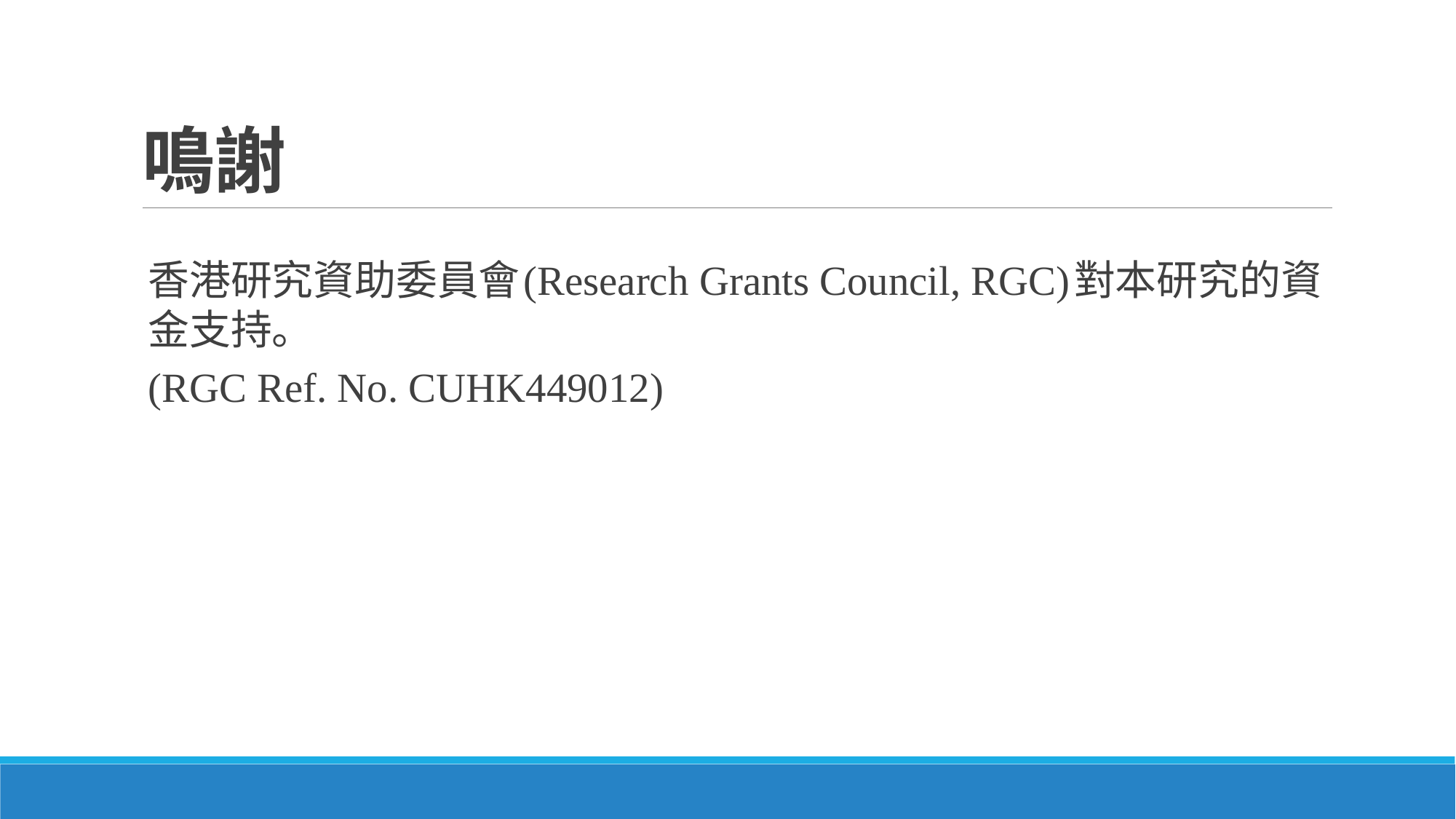

鳴謝
香港研究資助委員會(Research Grants Council, RGC)對本研究的資金支持。
(RGC Ref. No. CUHK449012)